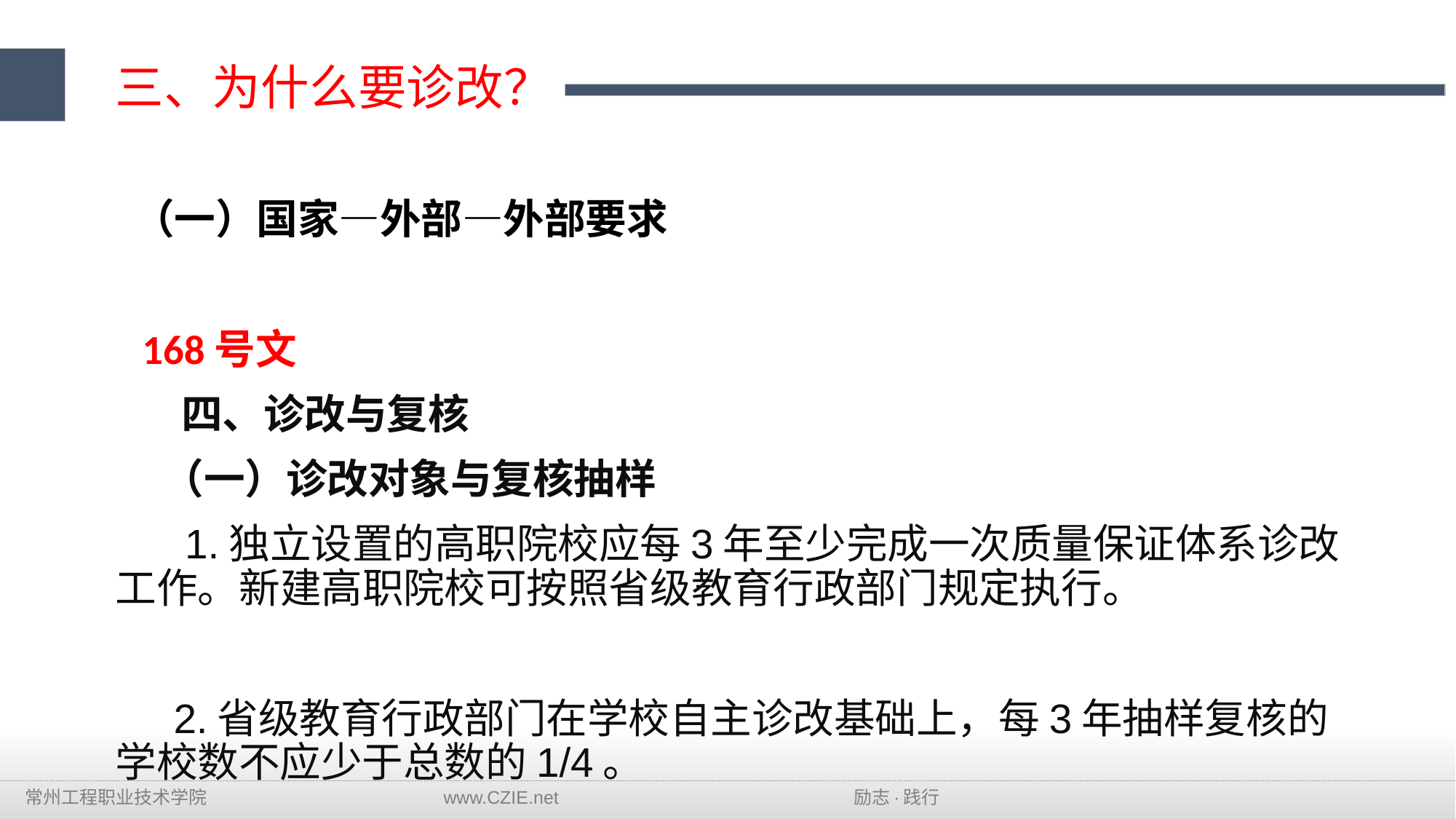

三、为什么要诊改？

  （一）国家—外部—外部要求

    168号文
      四、诊改与复核
    （一）诊改对象与复核抽样
      1.独立设置的高职院校应每3年至少完成一次质量保证体系诊改工作。新建高职院校可按照省级教育行政部门规定执行。

     2.省级教育行政部门在学校自主诊改基础上，每3年抽样复核的学校数不应少于总数的1/4。